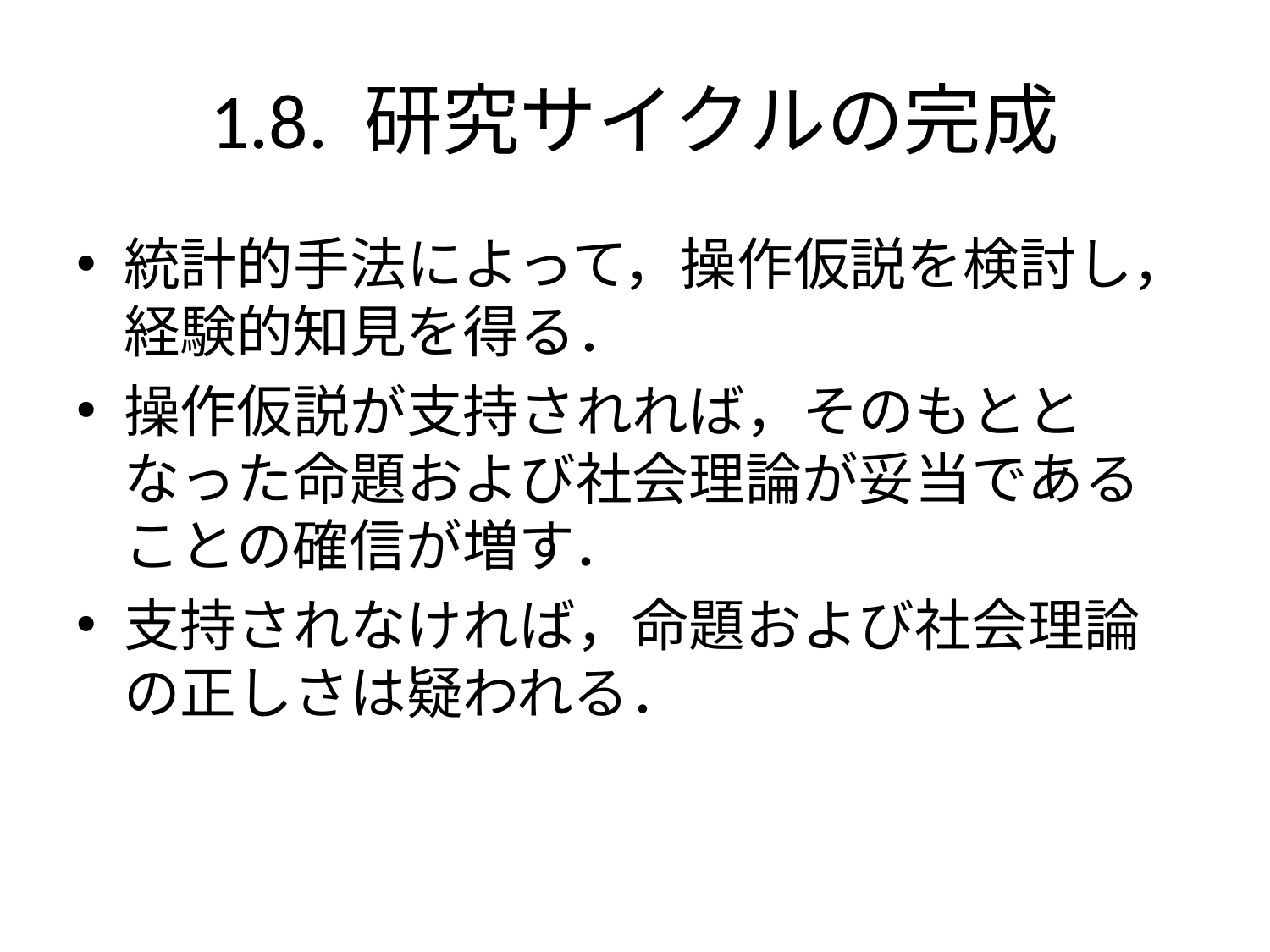

# 1.8. 研究サイクルの完成
統計的手法によって，操作仮説を検討し，経験的知見を得る．
操作仮説が支持されれば，そのもととなった命題および社会理論が妥当であることの確信が増す．
支持されなければ，命題および社会理論の正しさは疑われる．